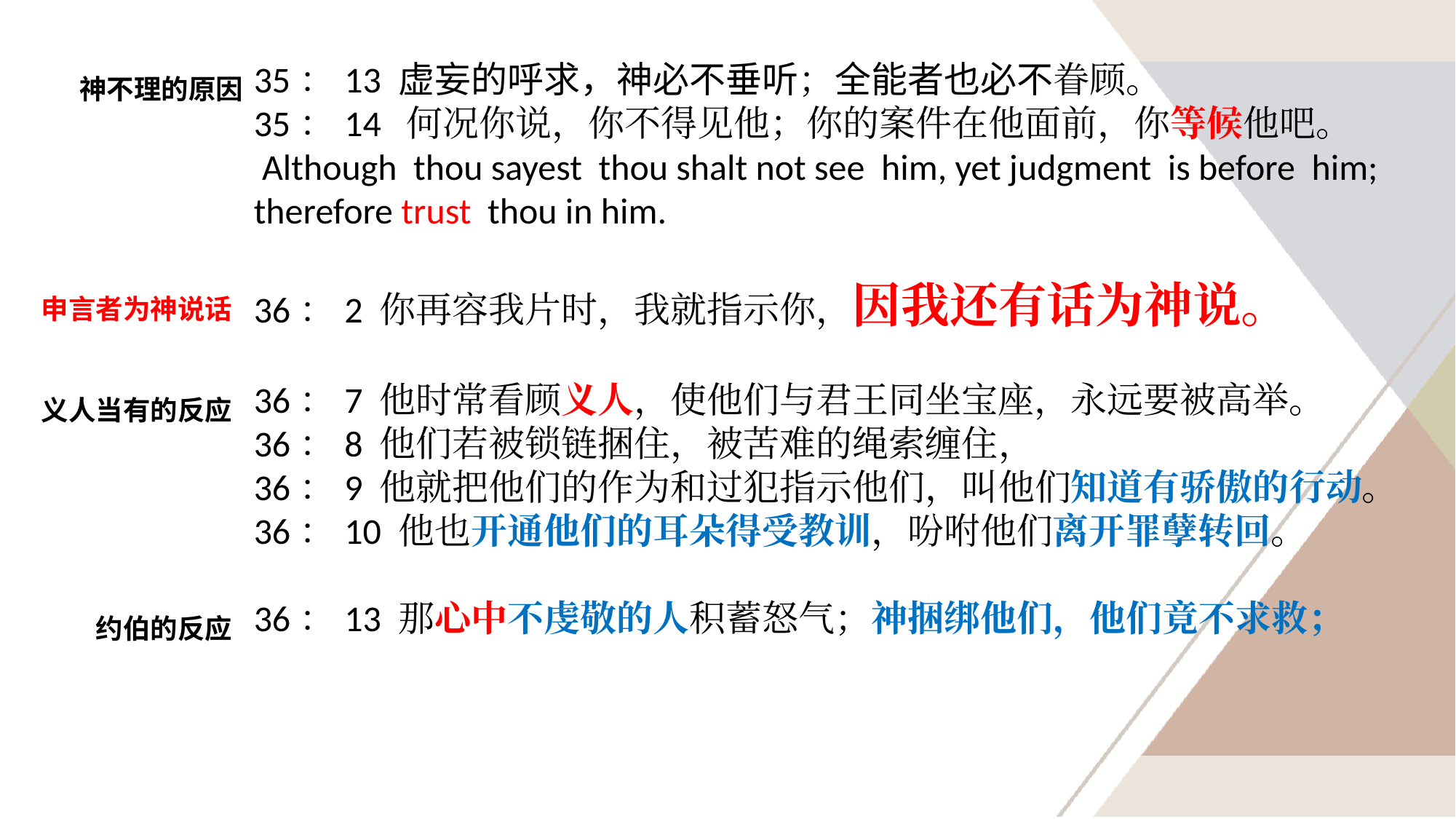

35：13 虚妄的呼求，神必不垂听；全能者也必不眷顾。
35：14  何况你说，你不得见他；你的案件在他面前，你等候他吧。
 Although  thou sayest  thou shalt not see  him, yet judgment  is before  him; therefore trust  thou in him.

36：2 你再容我片时，我就指示你，因我还有话为神说。

36：7 他时常看顾义人，使他们与君王同坐宝座，永远要被高举。
36：8 他们若被锁链捆住，被苦难的绳索缠住，
36：9 他就把他们的作为和过犯指示他们，叫他们知道有骄傲的行动。
36：10 他也开通他们的耳朵得受教训，吩咐他们离开罪孽转回。

36：13 那心中不虔敬的人积蓄怒气；神捆绑他们，他们竟不求救；
神不理的原因
申言者为神说话
义人当有的反应
约伯的反应